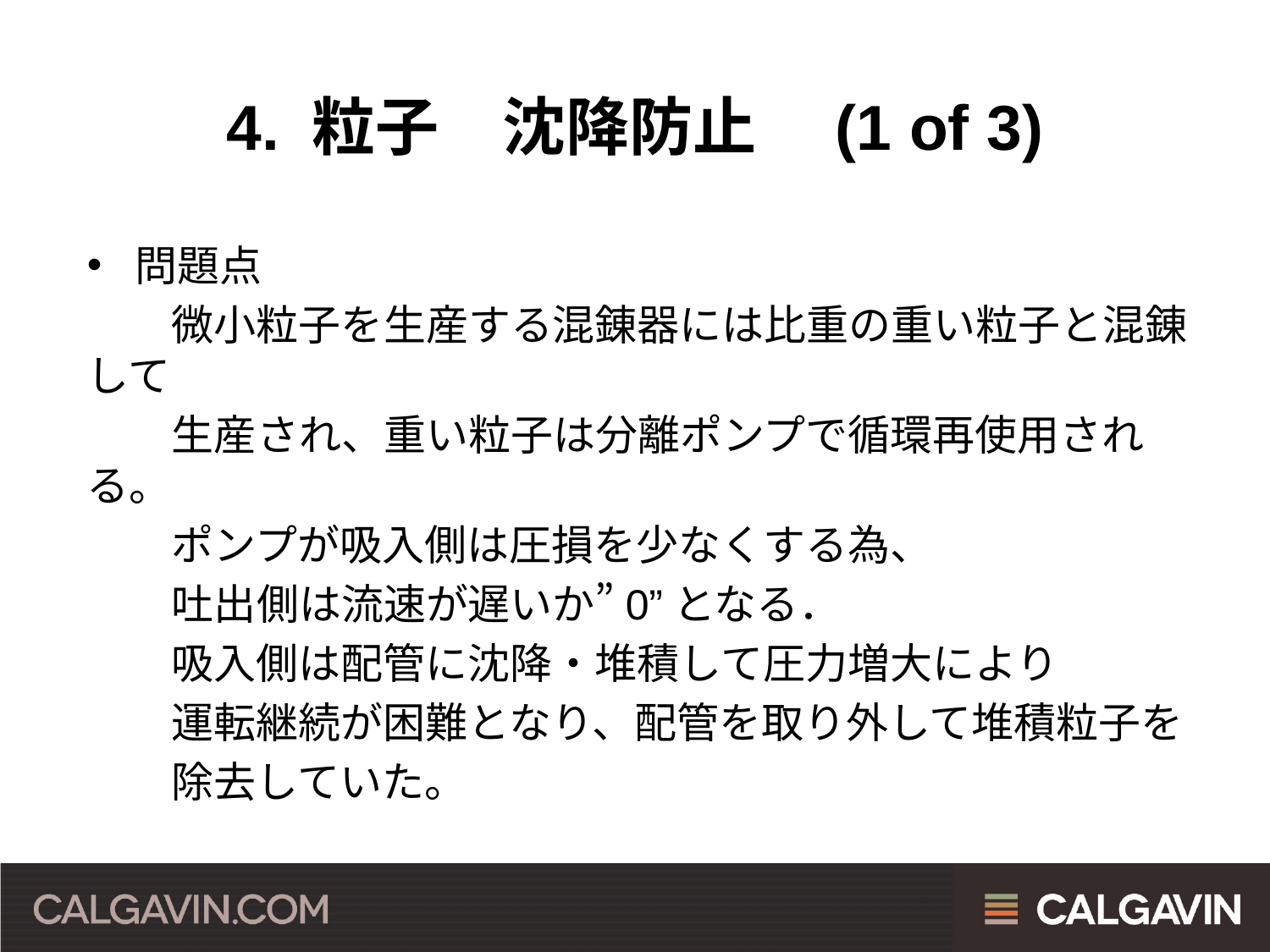

# 4. 粒子　沈降防止　(1 of 3)
問題点
　　微小粒子を生産する混錬器には比重の重い粒子と混錬して
　　生産され、重い粒子は分離ポンプで循環再使用される。
　　ポンプが吸入側は圧損を少なくする為、
　　吐出側は流速が遅いか”0”となる．
　　吸入側は配管に沈降・堆積して圧力増大により
　　運転継続が困難となり、配管を取り外して堆積粒子を
　　除去していた。